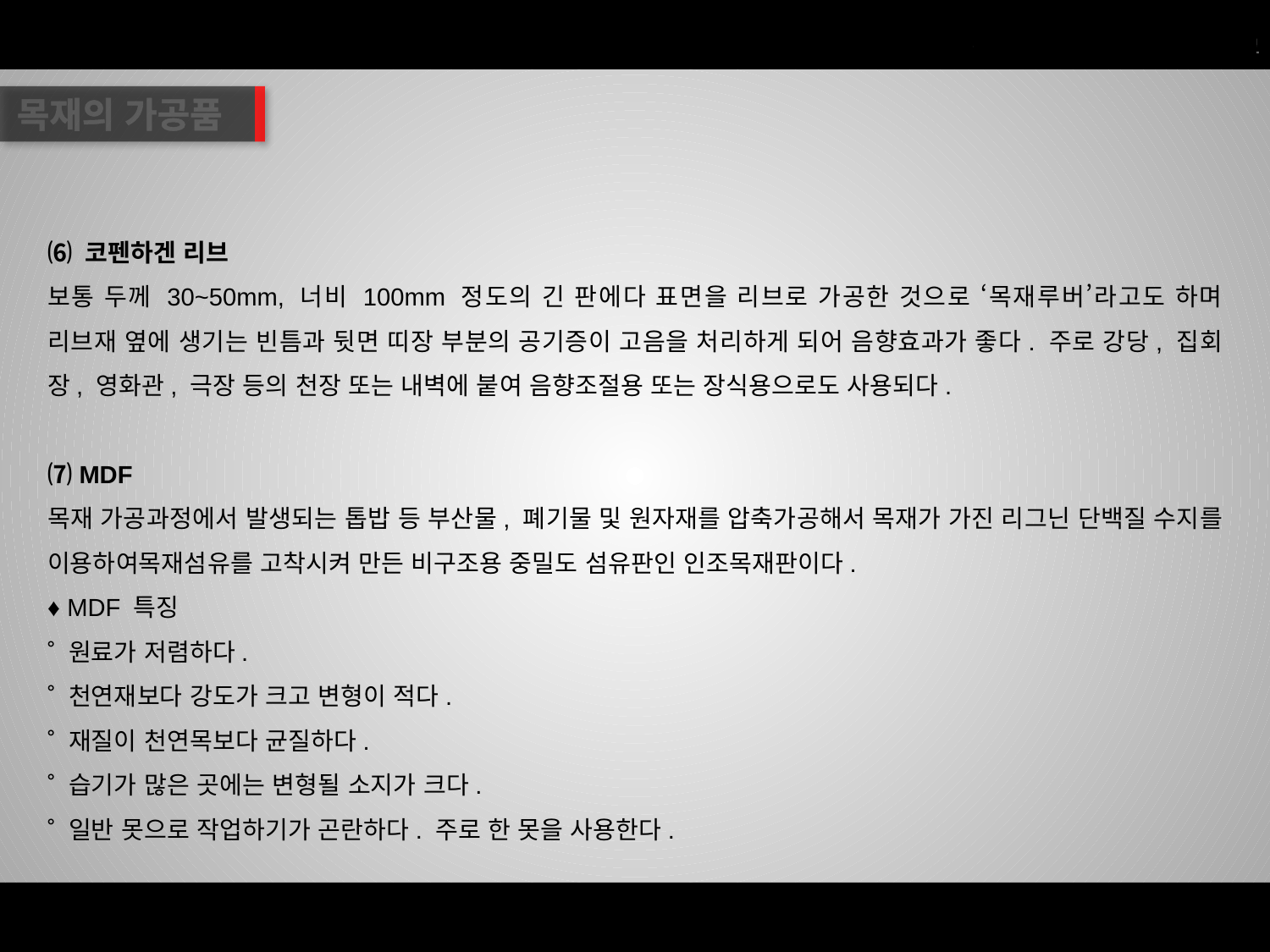

목재의 가공품

⑹ 코펜하겐 리브
보통 두께 30~50mm, 너비 100mm 정도의 긴 판에다 표면을 리브로 가공한 것으로 ‘목재루버’라고도 하며 리브재 옆에 생기는 빈틈과 뒷면 띠장 부분의 공기증이 고음을 처리하게 되어 음향효과가 좋다. 주로 강당, 집회장, 영화관, 극장 등의 천장 또는 내벽에 붙여 음향조절용 또는 장식용으로도 사용되다.

⑺ MDF
목재 가공과정에서 발생되는 톱밥 등 부산물, 폐기물 및 원자재를 압축가공해서 목재가 가진 리그닌 단백질 수지를 이용하여목재섬유를 고착시켜 만든 비구조용 중밀도 섬유판인 인조목재판이다.
♦ MDF 특징
˚ 원료가 저렴하다.
˚ 천연재보다 강도가 크고 변형이 적다.
˚ 재질이 천연목보다 균질하다.
˚ 습기가 많은 곳에는 변형될 소지가 크다.
˚ 일반 못으로 작업하기가 곤란하다. 주로 한 못을 사용한다.